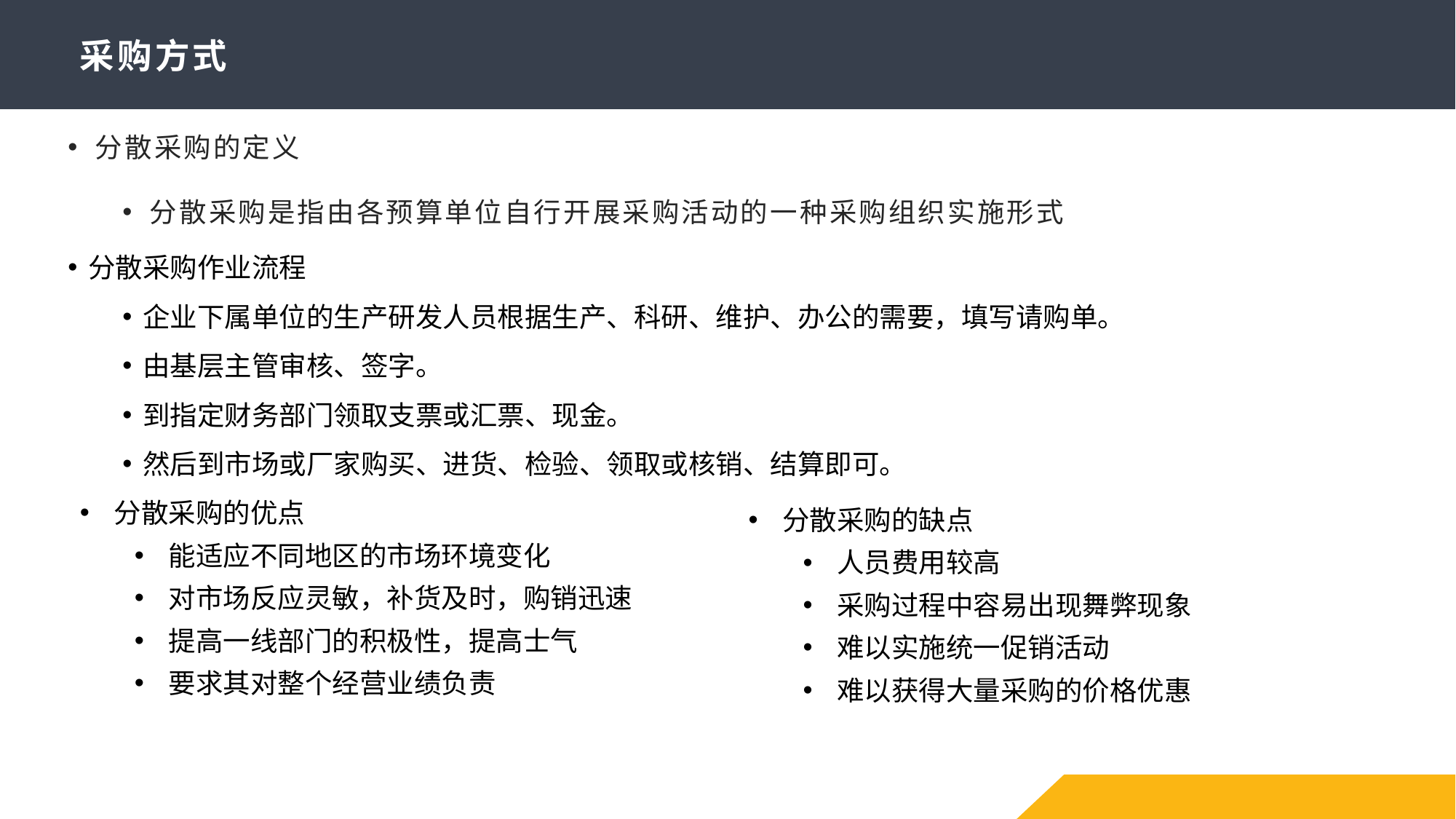

# 采购方式
分散采购的定义
分散采购是指由各预算单位自行开展采购活动的一种采购组织实施形式
分散采购作业流程
企业下属单位的生产研发人员根据生产、科研、维护、办公的需要，填写请购单。
由基层主管审核、签字。
到指定财务部门领取支票或汇票、现金。
然后到市场或厂家购买、进货、检验、领取或核销、结算即可。
分散采购的优点
能适应不同地区的市场环境变化
对市场反应灵敏，补货及时，购销迅速
提高一线部门的积极性，提高士气
要求其对整个经营业绩负责
分散采购的缺点
人员费用较高
采购过程中容易出现舞弊现象
难以实施统一促销活动
难以获得大量采购的价格优惠